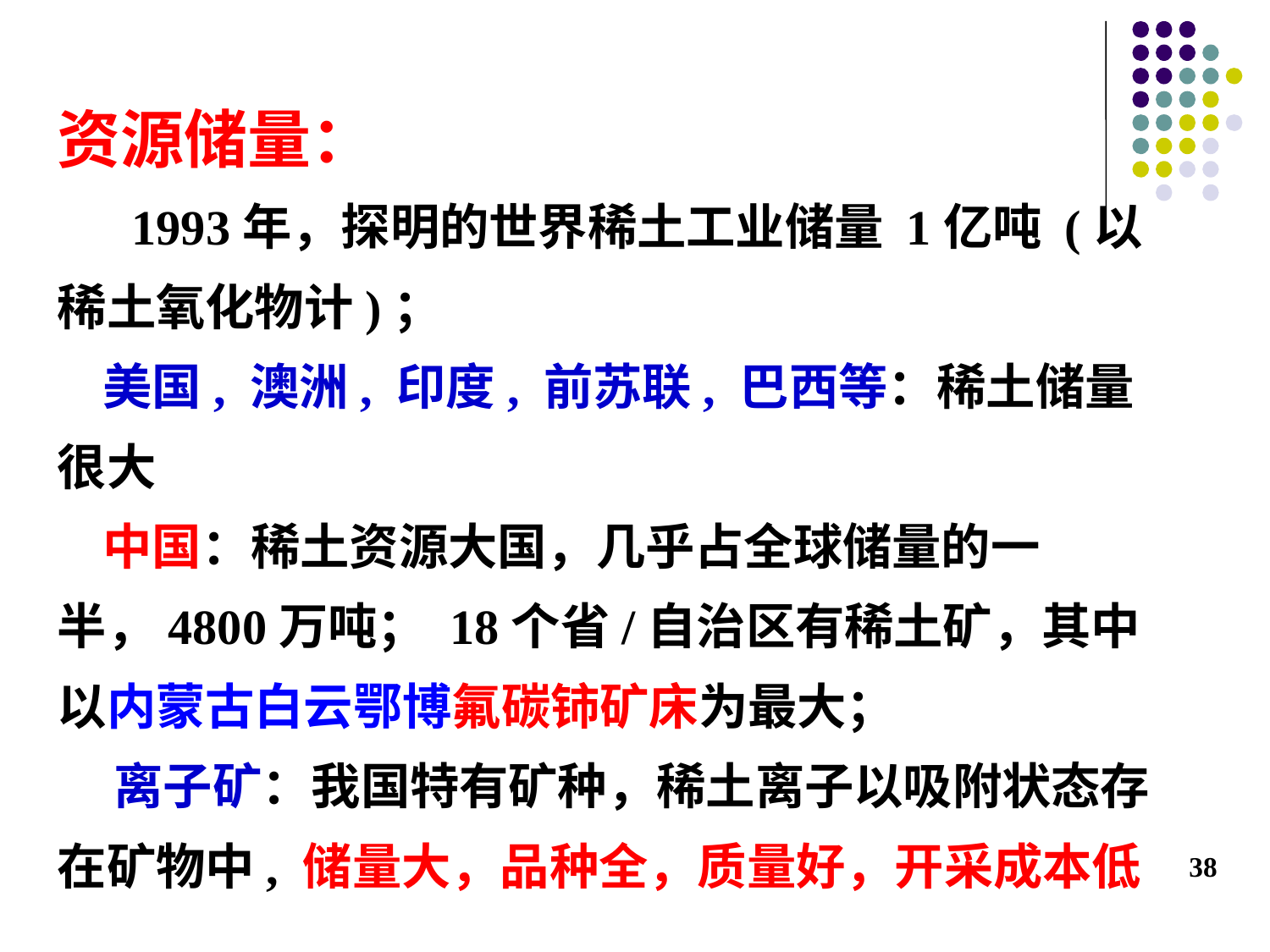

资源储量：
       1993年，探明的世界稀土工业储量 1亿吨 (以稀土氧化物计)；
   美国, 澳洲, 印度, 前苏联, 巴西等：稀土储量很大
   中国：稀土资源大国，几乎占全球储量的一半，4800万吨； 18个省/自治区有稀土矿，其中以内蒙古白云鄂博氟碳铈矿床为最大；
    离子矿：我国特有矿种，稀土离子以吸附状态存在矿物中, 储量大，品种全，质量好，开采成本低
38